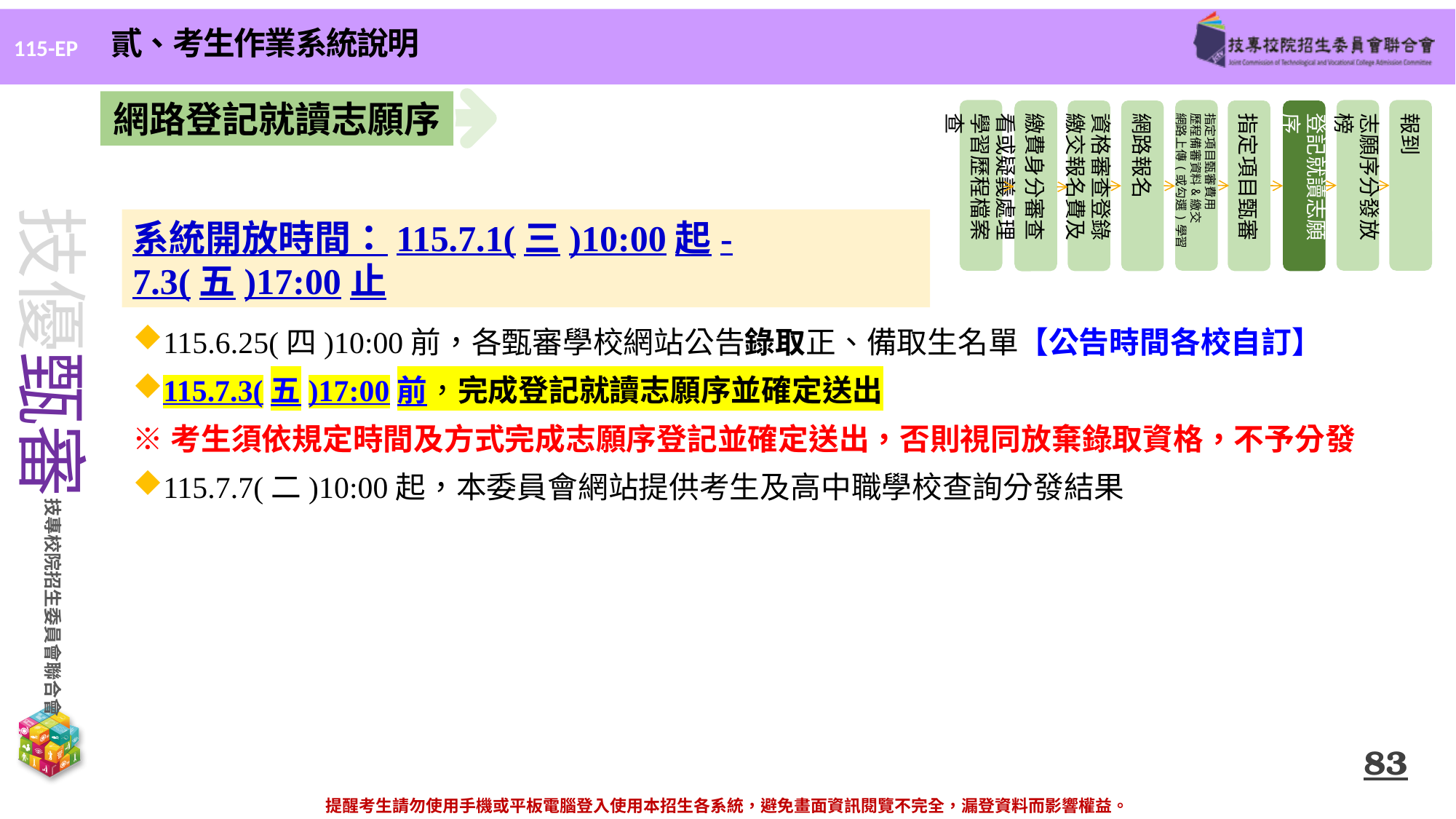

貳、考生作業系統說明

網路登記就讀志願序
看或疑義處理
學習歷程檔案查
指定項目甄審費用
歷程備審資料&繳交
網路上傳(或勾選)學習
志願序分發放榜
報到
資格審查登錄
繳交報名費及
網路報名
指定項目甄審
登記就讀志願序
繳費身分審查
系統開放時間：115.7.1(三)10:00起-7.3(五)17:00止
115.6.25(四)10:00前，各甄審學校網站公告錄取正、備取生名單【公告時間各校自訂】
115.7.3(五)17:00前，完成登記就讀志願序並確定送出
※考生須依規定時間及方式完成志願序登記並確定送出，否則視同放棄錄取資格，不予分發
115.7.7(二)10:00起，本委員會網站提供考生及高中職學校查詢分發結果